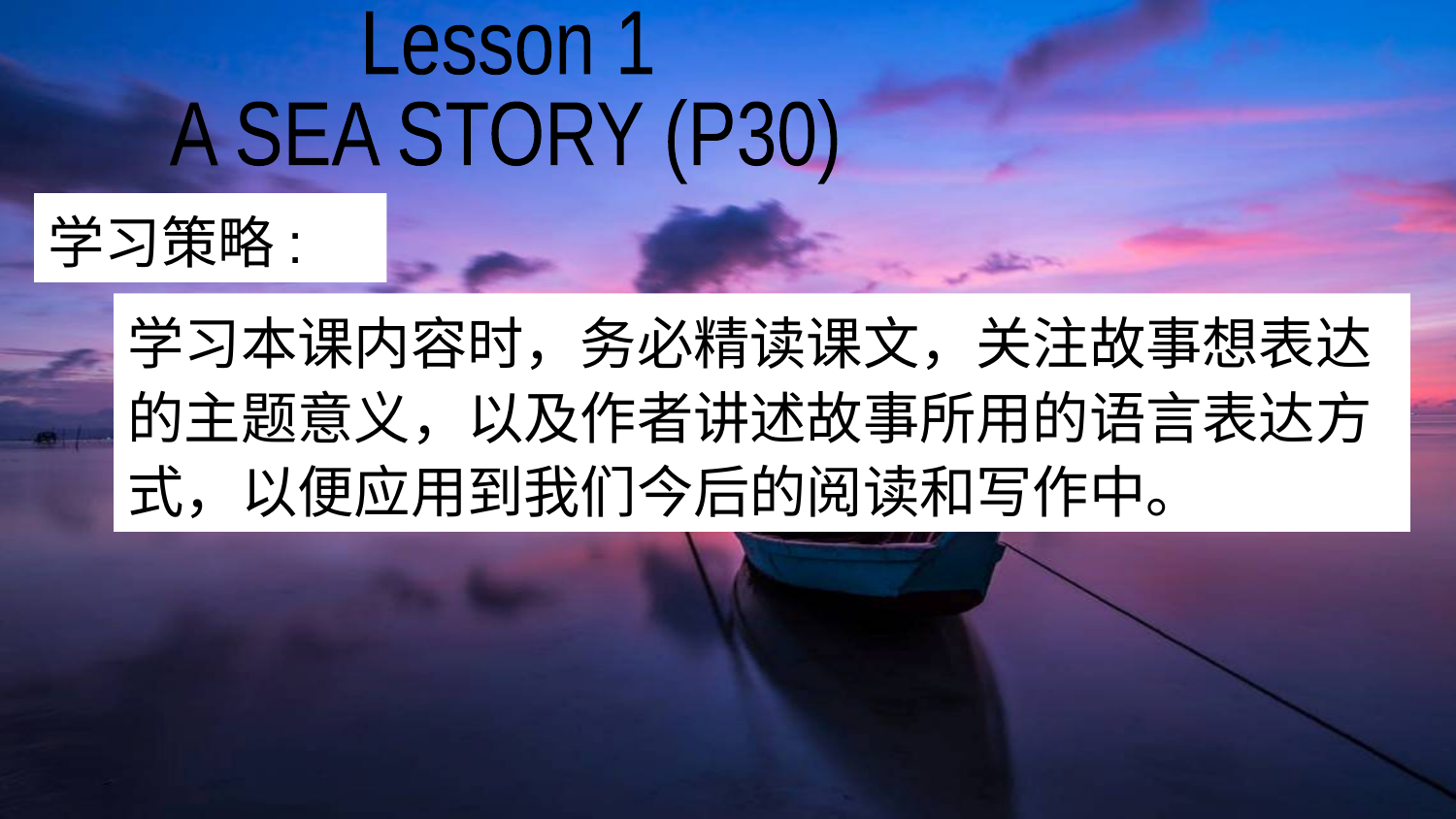

Lesson 1
A SEA STORY (P30)
学习策略:
学习本课内容时，务必精读课文，关注故事想表达
的主题意义，以及作者讲述故事所用的语言表达方
式，以便应用到我们今后的阅读和写作中。